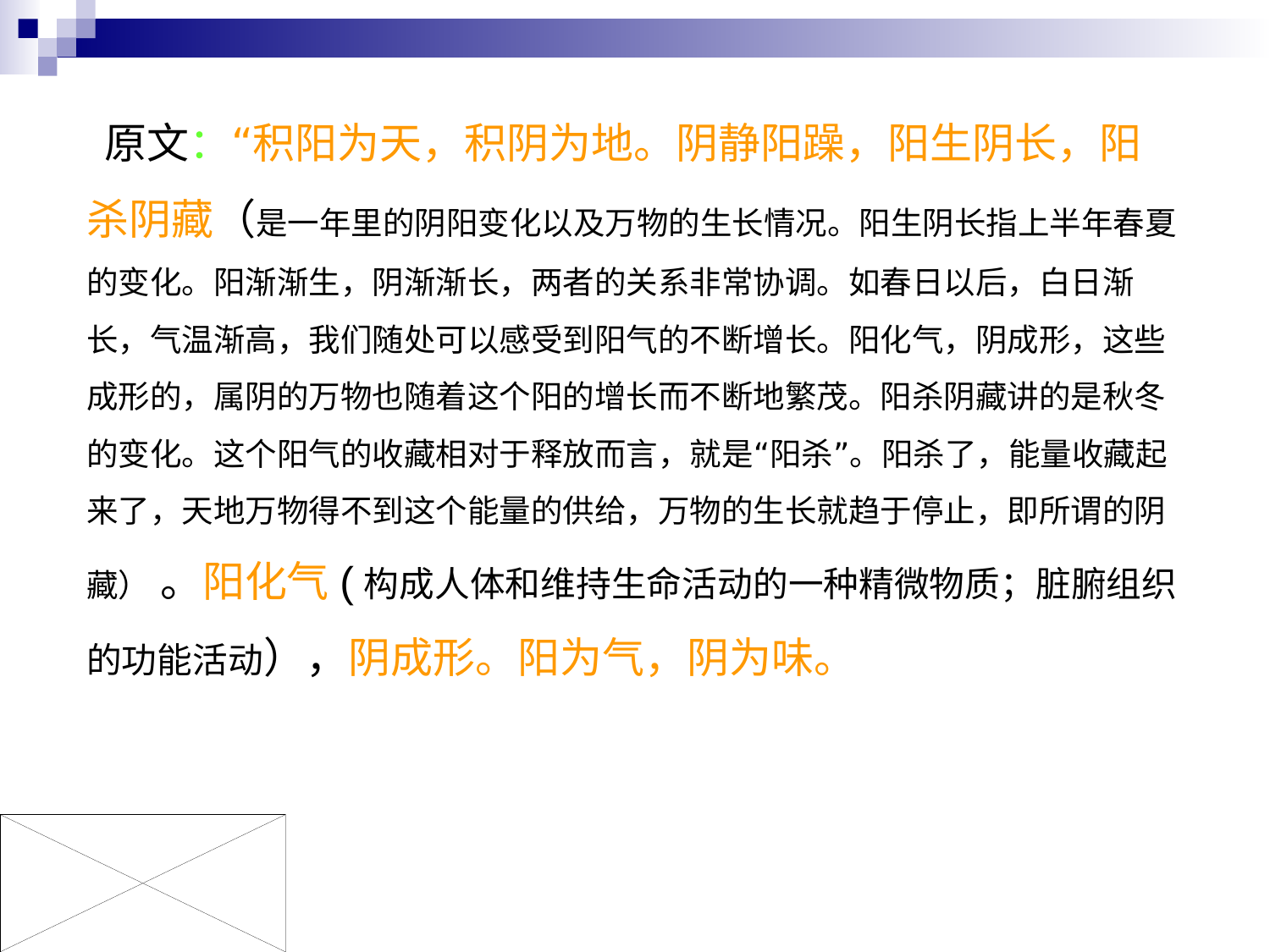

原文：“积阳为天，积阴为地。阴静阳躁，阳生阴长，阳杀阴藏（是一年里的阴阳变化以及万物的生长情况。阳生阴长指上半年春夏的变化。阳渐渐生，阴渐渐长，两者的关系非常协调。如春日以后，白日渐长，气温渐高，我们随处可以感受到阳气的不断增长。阳化气，阴成形，这些成形的，属阴的万物也随着这个阳的增长而不断地繁茂。阳杀阴藏讲的是秋冬的变化。这个阳气的收藏相对于释放而言，就是“阳杀”。阳杀了，能量收藏起来了，天地万物得不到这个能量的供给，万物的生长就趋于停止，即所谓的阴藏） 。阳化气(构成人体和维持生命活动的一种精微物质；脏腑组织的功能活动），阴成形。阳为气，阴为味。